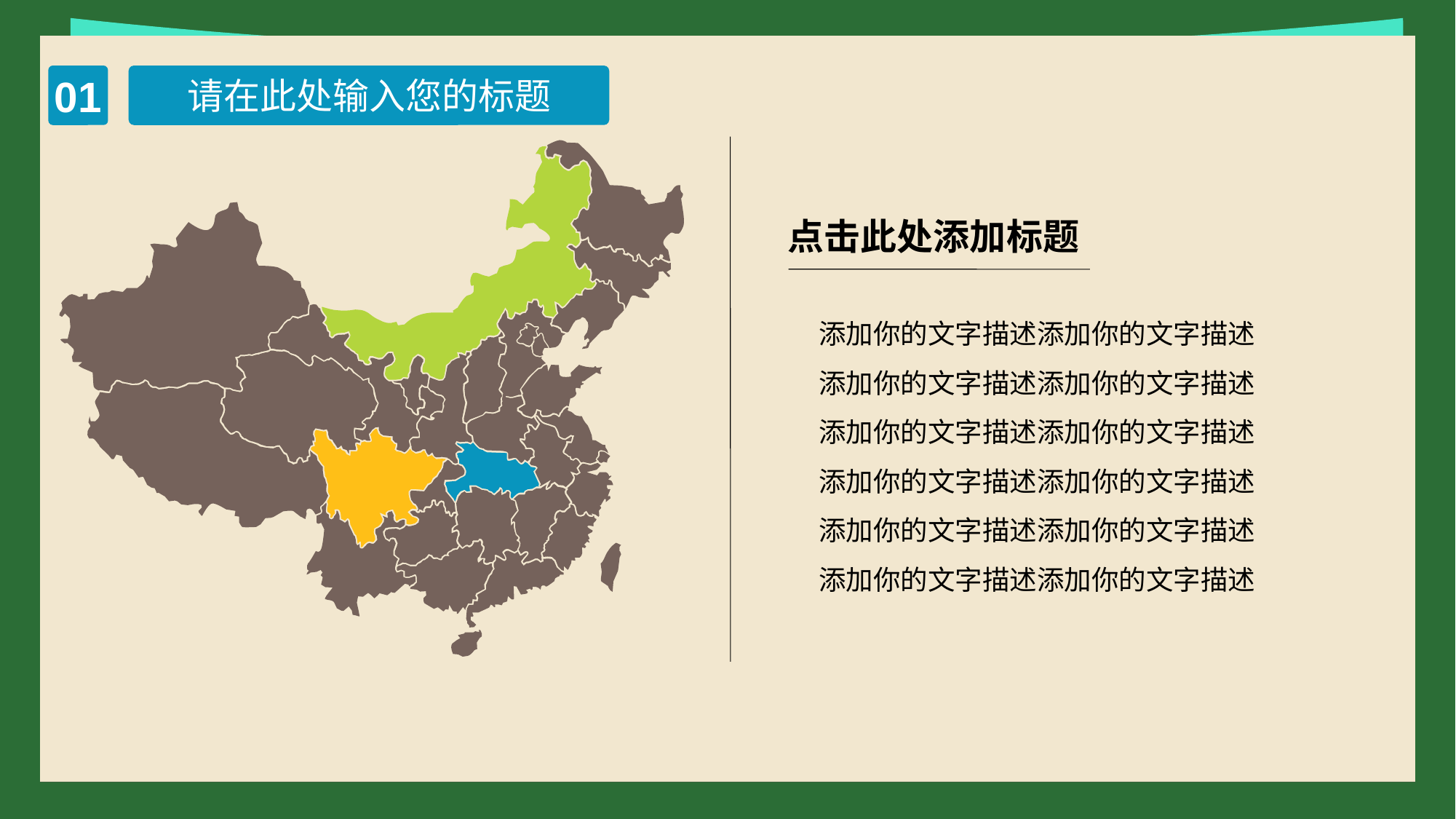

01
请在此处输入您的标题

点击此处添加标题

添加你的文字描述添加你的文字描述
添加你的文字描述添加你的文字描述
添加你的文字描述添加你的文字描述
添加你的文字描述添加你的文字描述
添加你的文字描述添加你的文字描述
添加你的文字描述添加你的文字描述